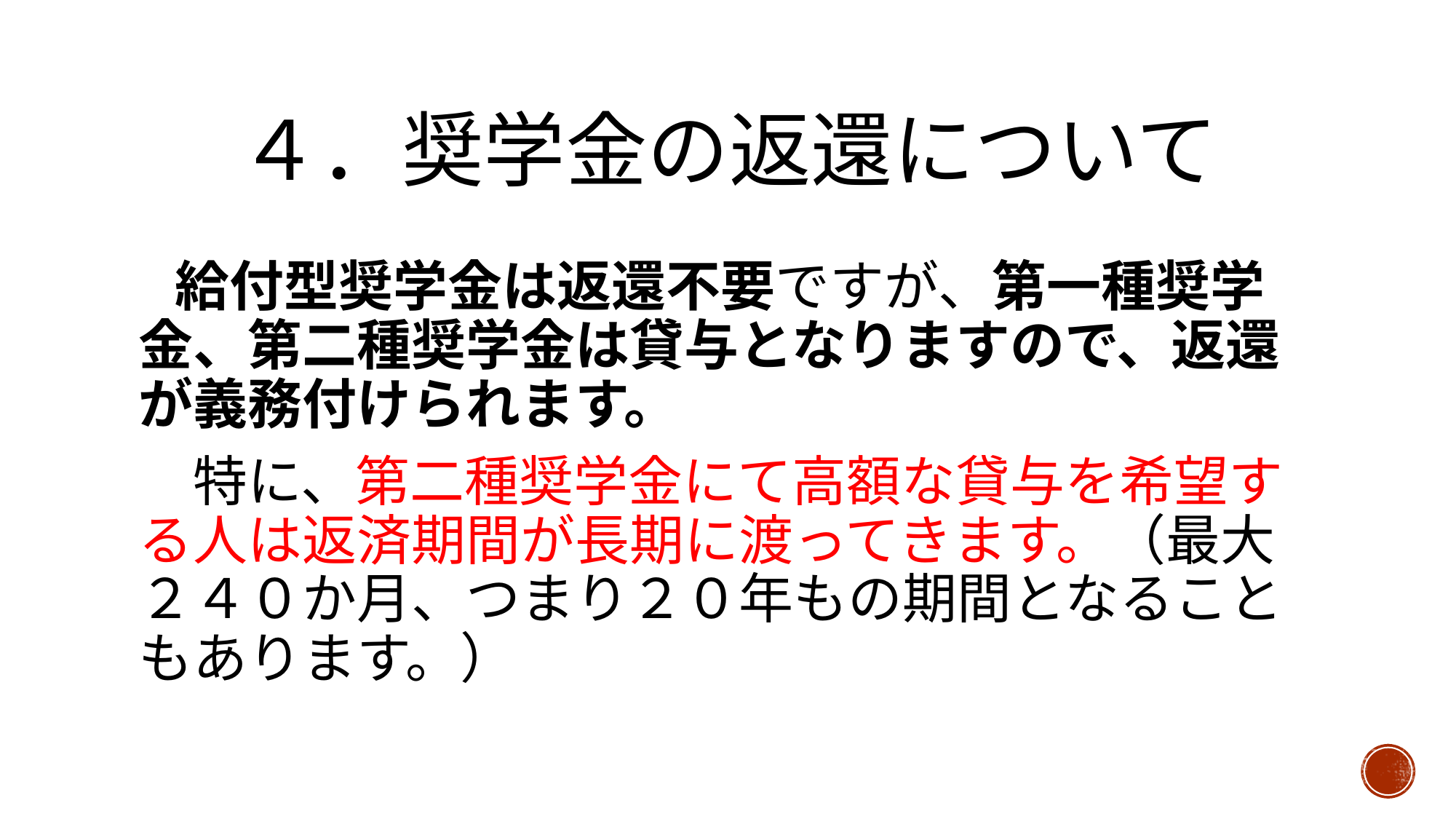

# ４．奨学金の返還について
　給付型奨学金は返還不要ですが、第一種奨学金、第二種奨学金は貸与となりますので、返還が義務付けられます。
　特に、第二種奨学金にて高額な貸与を希望する人は返済期間が長期に渡ってきます。（最大２４０か月、つまり２０年もの期間となることもあります。）